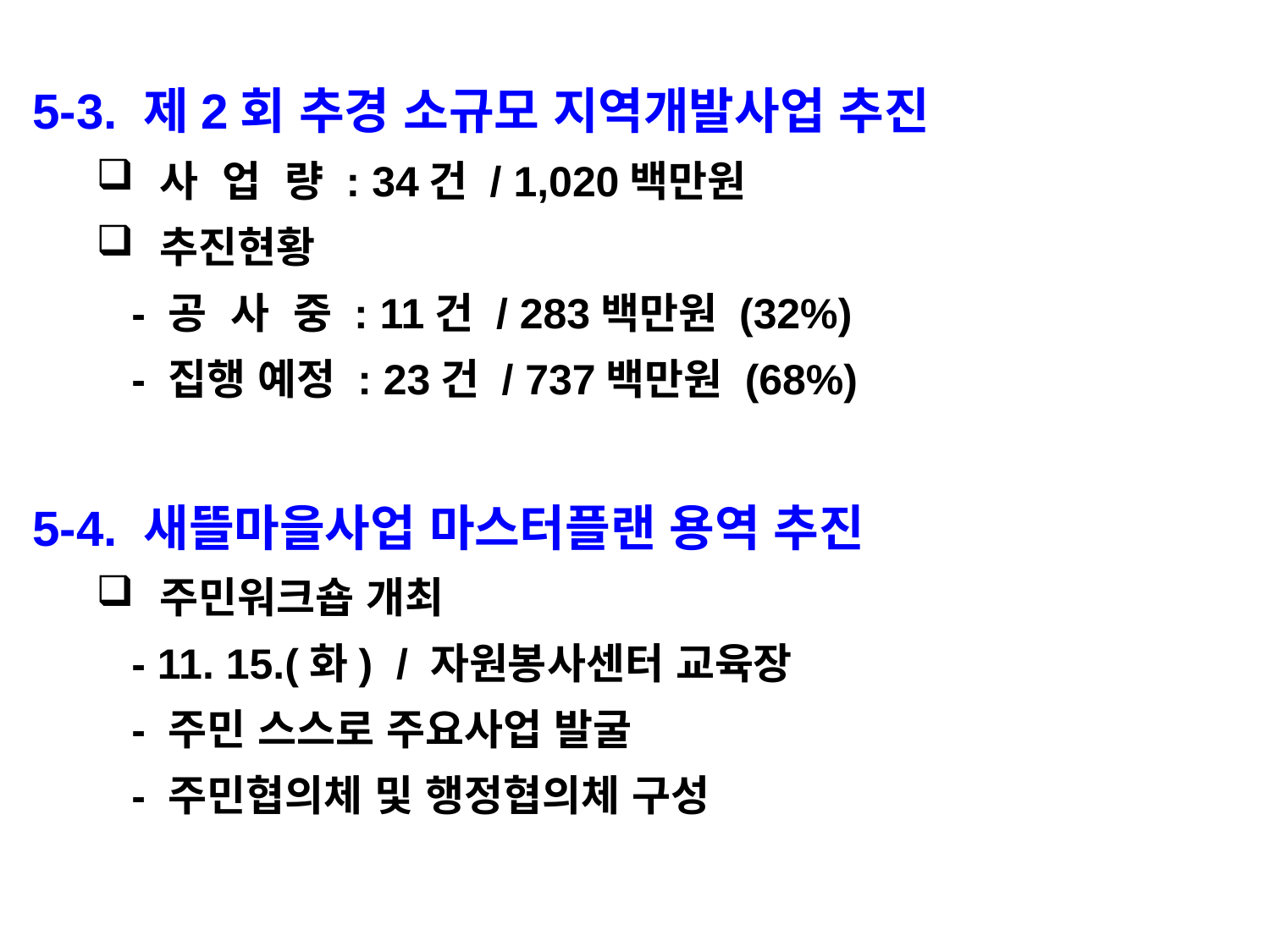

5-3. 제2회 추경 소규모 지역개발사업 추진
사  업  량 : 34건 / 1,020백만원
추진현황
   - 공  사  중 : 11건 / 283백만원 (32%)
   - 집행 예정 : 23건 / 737백만원 (68%)

5-4. 새뜰마을사업 마스터플랜 용역 추진
주민워크숍 개최
   - 11. 15.(화)  / 자원봉사센터 교육장
   - 주민 스스로 주요사업 발굴
   - 주민협의체 및 행정협의체 구성